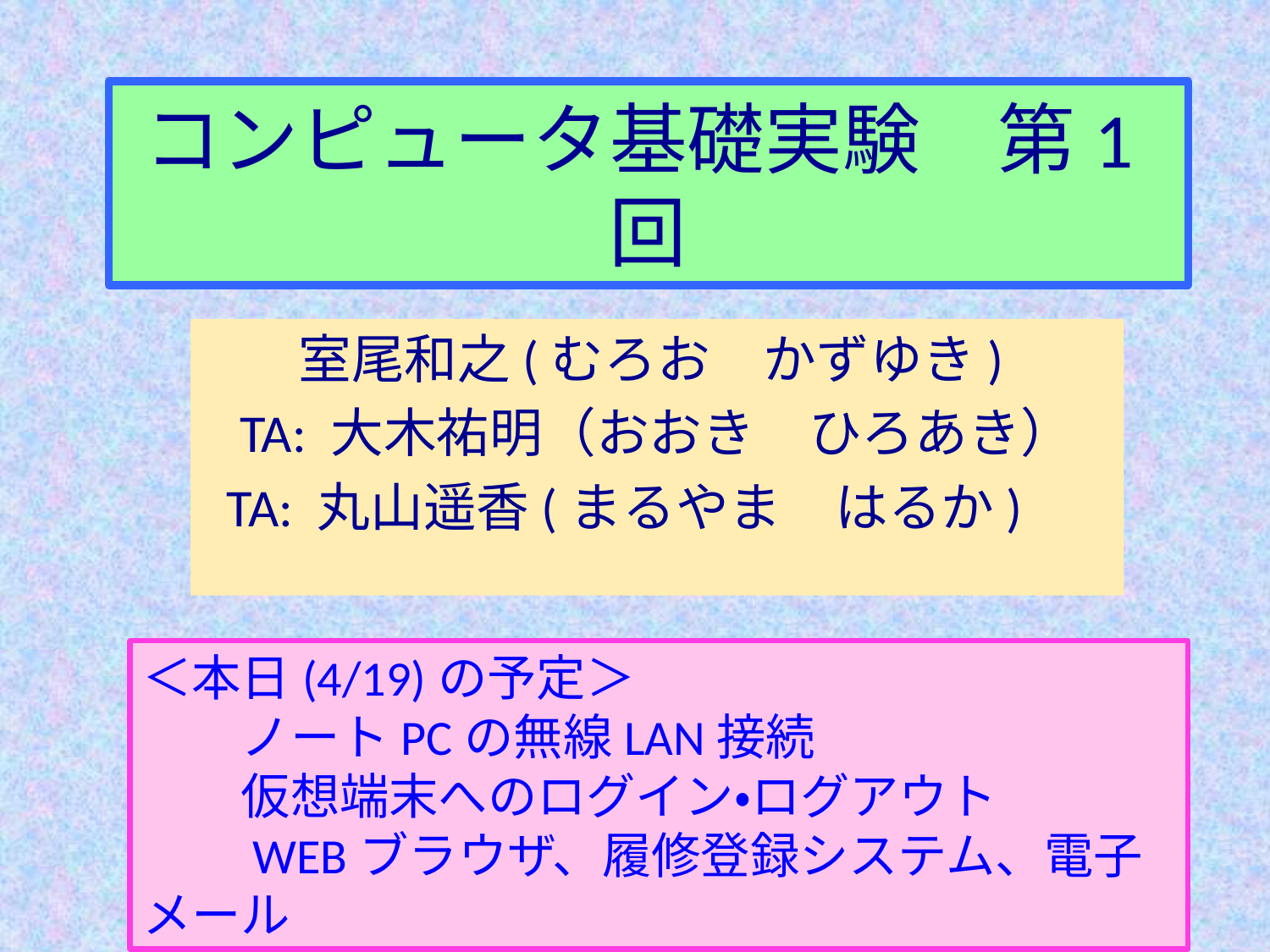

# コンピュータ基礎実験　第1回
室尾和之(むろお　かずゆき)
TA: 大木祐明（おおき　ひろあき）
TA: 丸山遥香(まるやま　はるか)

＜本日(4/19)の予定＞
　　ノートPCの無線LAN接続
　　仮想端末へのログイン・ログアウト
　　WEBブラウザ、履修登録システム、電子メール